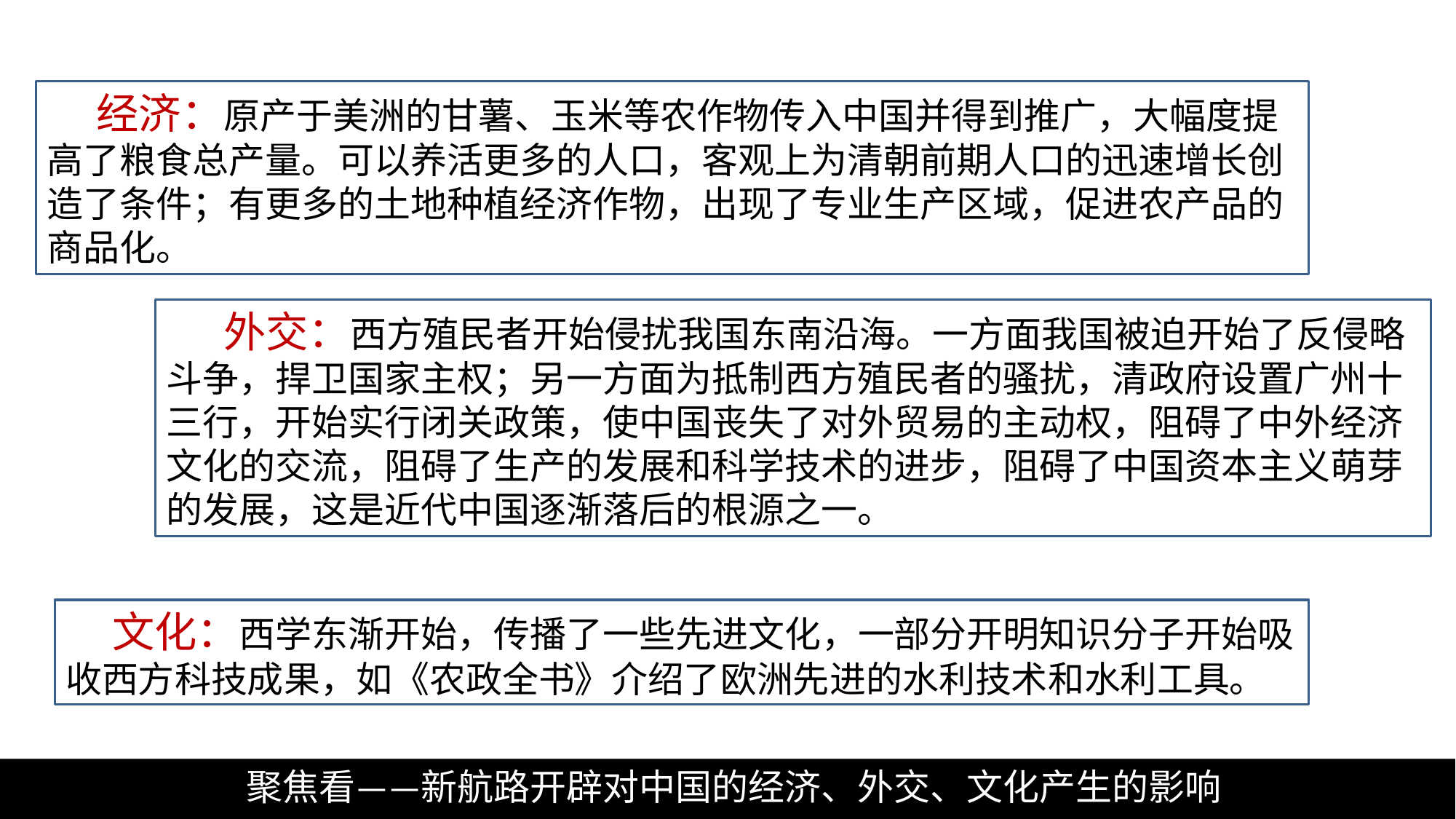

经济：原产于美洲的甘薯、玉米等农作物传入中国并得到推广，大幅度提高了粮食总产量。可以养活更多的人口，客观上为清朝前期人口的迅速增长创造了条件；有更多的土地种植经济作物，出现了专业生产区域，促进农产品的商品化。
     外交：西方殖民者开始侵扰我国东南沿海。一方面我国被迫开始了反侵略斗争，捍卫国家主权；另一方面为抵制西方殖民者的骚扰，清政府设置广州十三行，开始实行闭关政策，使中国丧失了对外贸易的主动权，阻碍了中外经济文化的交流，阻碍了生产的发展和科学技术的进步，阻碍了中国资本主义萌芽的发展，这是近代中国逐渐落后的根源之一。
    文化：西学东渐开始，传播了一些先进文化，一部分开明知识分子开始吸收西方科技成果，如《农政全书》介绍了欧洲先进的水利技术和水利工具。
                                     聚焦看——新航路开辟对中国的经济、外交、文化产生的影响